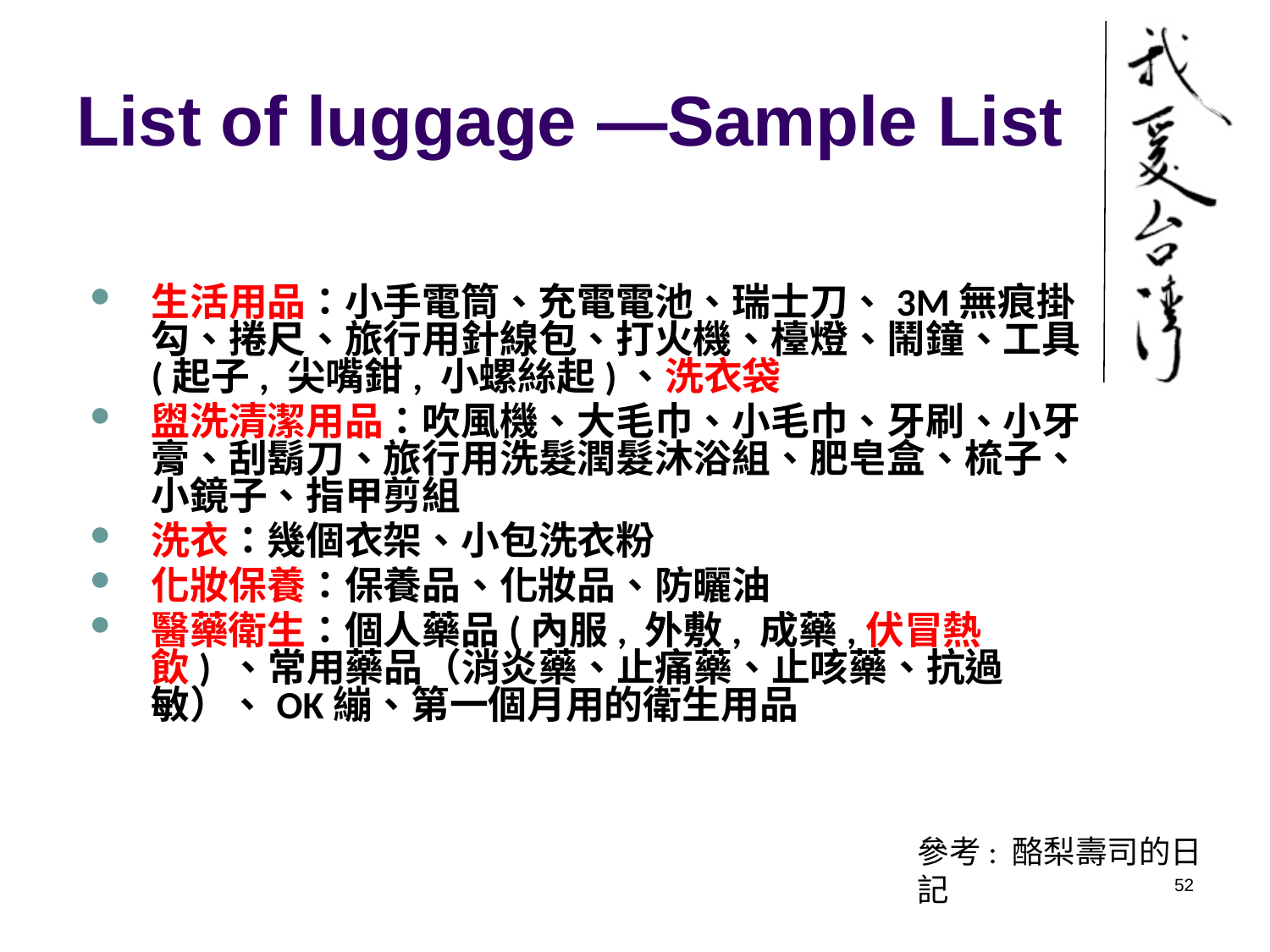

# List of luggage —Sample List

生活用品：小手電筒、充電電池、瑞士刀、3M無痕掛勾、捲尺、旅行用針線包、打火機、檯燈、鬧鐘、工具(起子, 尖嘴鉗, 小螺絲起)、洗衣袋
盥洗清潔用品：吹風機、大毛巾、小毛巾、牙刷、小牙膏、刮鬍刀、旅行用洗髮潤髮沐浴組、肥皂盒、梳子、小鏡子、指甲剪組
洗衣：幾個衣架、小包洗衣粉
化妝保養：保養品、化妝品、防曬油
醫藥衛生：個人藥品(內服, 外敷, 成藥,伏冒熱飲) 、常用藥品（消炎藥、止痛藥、止咳藥、抗過敏）、OK繃、第一個月用的衛生用品
參考: 酪梨壽司的日記
52